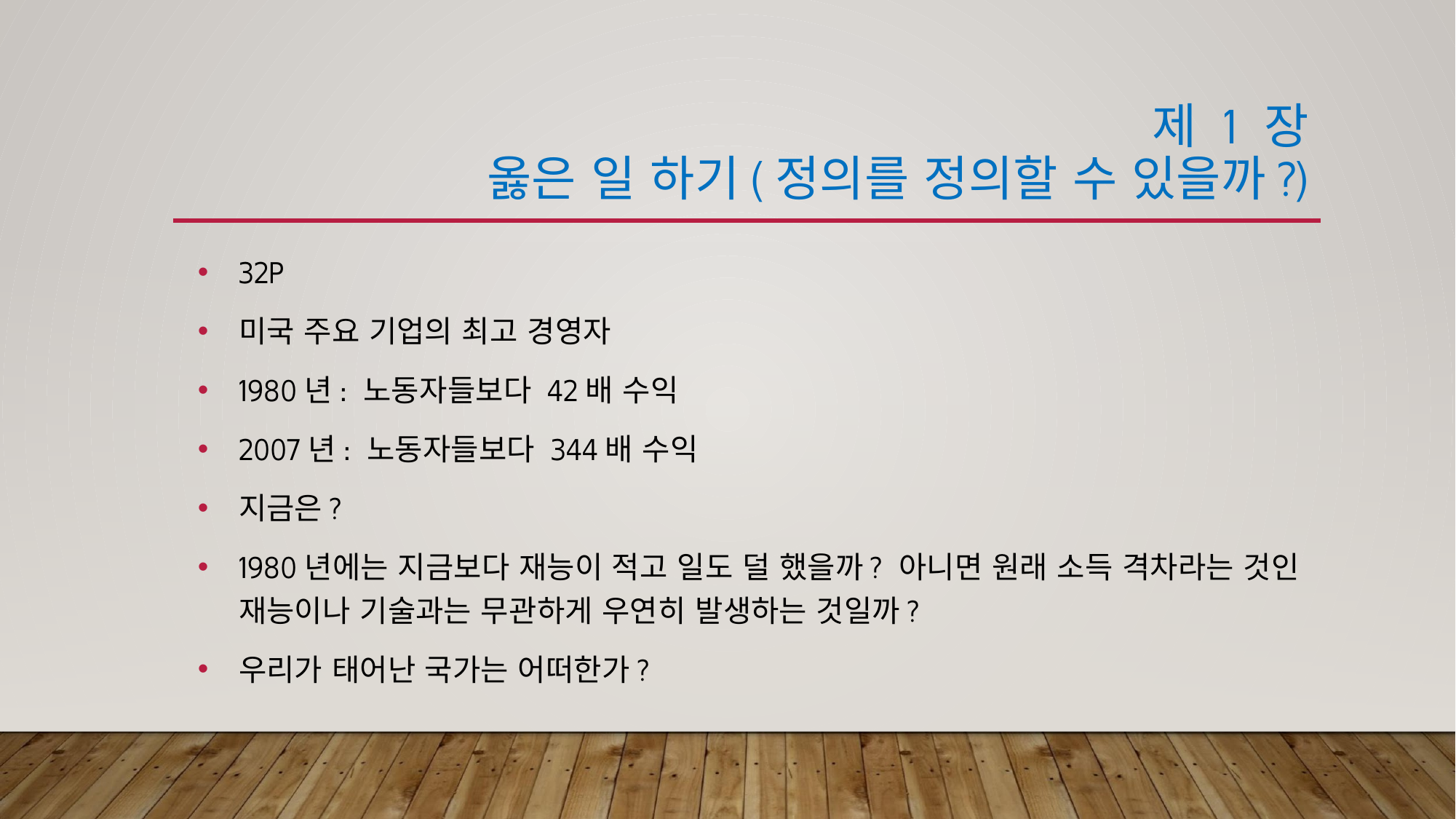

# 제 1 장 옳은 일 하기(정의를 정의할 수 있을까?)
32P
미국 주요 기업의 최고 경영자
1980년: 노동자들보다 42배 수익
2007년: 노동자들보다 344배 수익
지금은?
1980년에는 지금보다 재능이 적고 일도 덜 했을까? 아니면 원래 소득 격차라는 것인 재능이나 기술과는 무관하게 우연히 발생하는 것일까?
우리가 태어난 국가는 어떠한가?